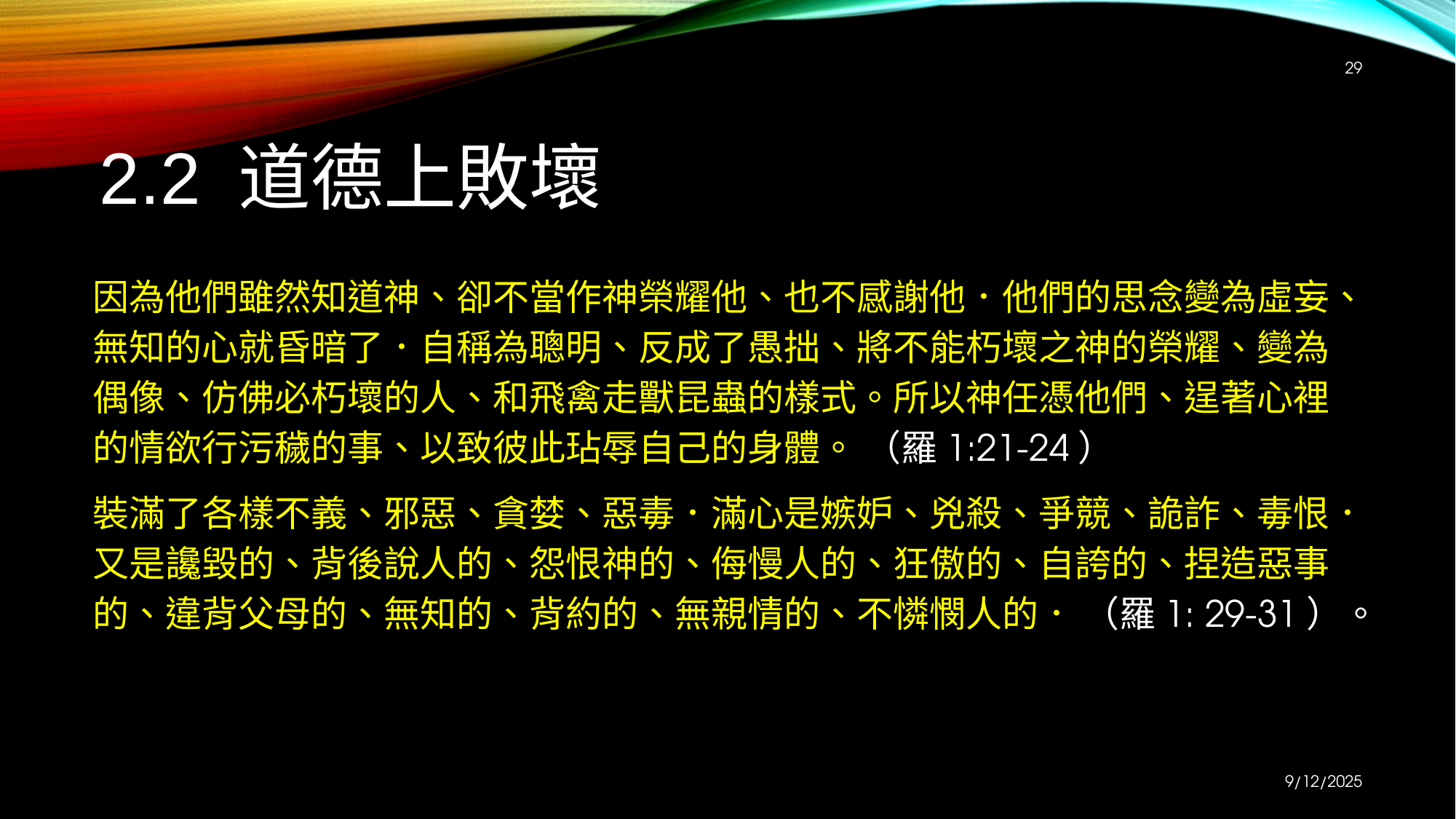

29
# 2.2 道德上敗壞
因為他們雖然知道神、卻不當作神榮耀他、也不感謝他．他們的思念變為虛妄、無知的心就昏暗了．自稱為聰明、反成了愚拙、將不能朽壞之神的榮耀、變為偶像、仿佛必朽壞的人、和飛禽走獸昆蟲的樣式。所以神任憑他們、逞著心裡的情欲行污穢的事、以致彼此玷辱自己的身體。 （羅1:21-24）
裝滿了各樣不義、邪惡、貪婪、惡毒．滿心是嫉妒、兇殺、爭競、詭詐、毒恨．又是讒毀的、背後說人的、怨恨神的、侮慢人的、狂傲的、自誇的、捏造惡事的、違背父母的、無知的、背約的、無親情的、不憐憫人的． （羅1: 29-31）。
9/12/2025